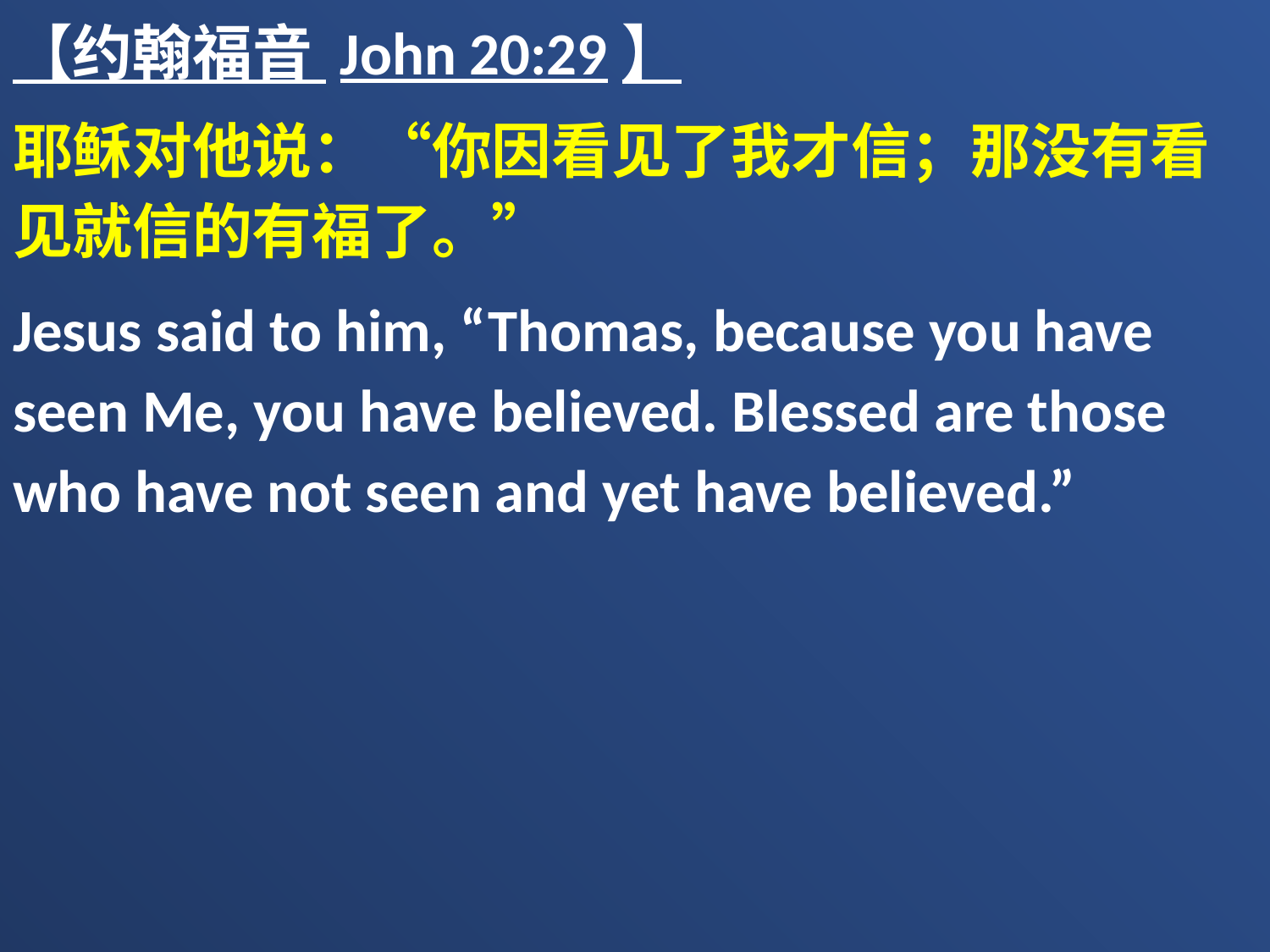

【约翰福音 John 20:29】
耶稣对他说：“你因看见了我才信；那没有看见就信的有福了。”
Jesus said to him, “Thomas, because you have seen Me, you have believed. Blessed are those who have not seen and yet have believed.”